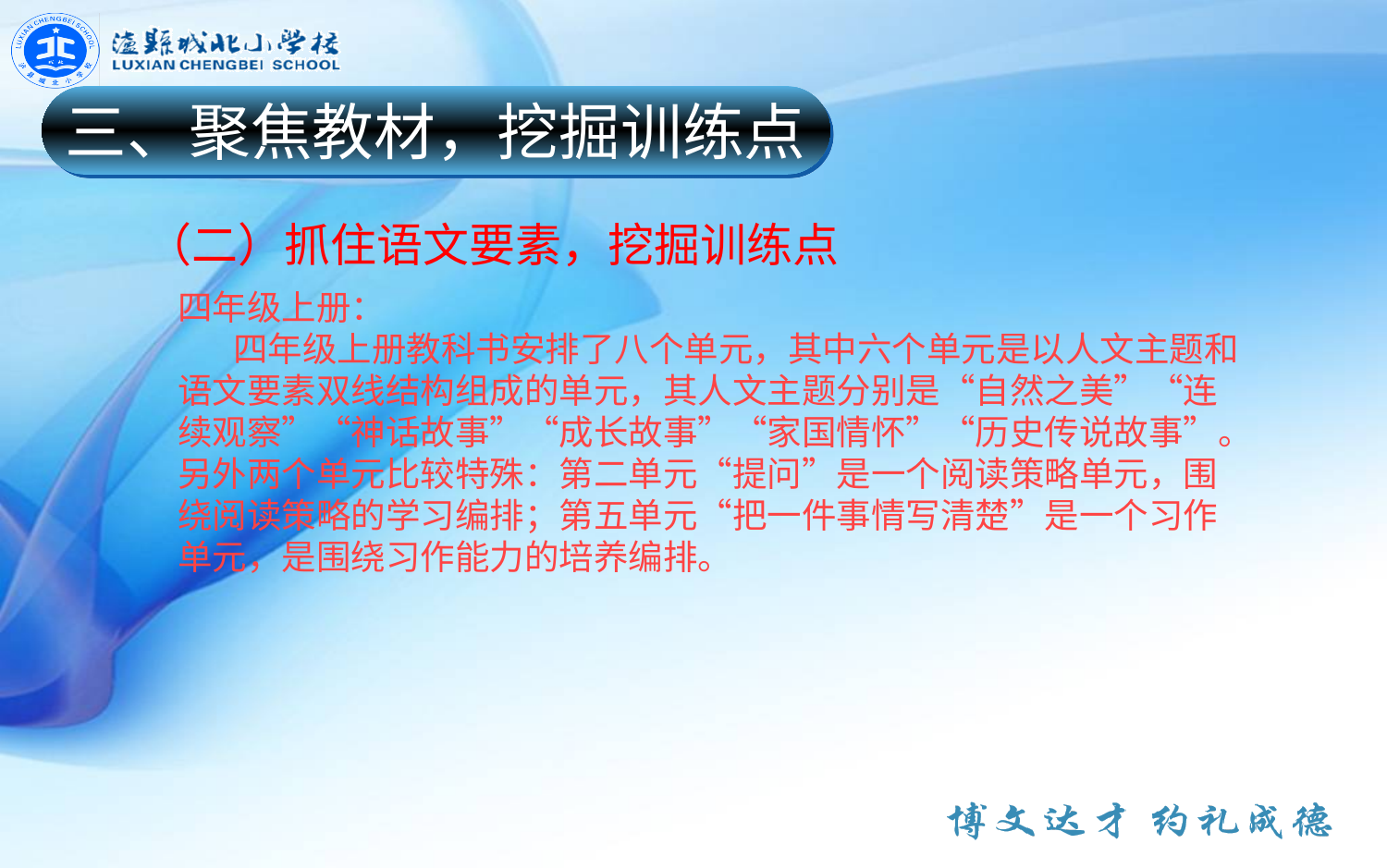

三、聚焦教材，挖掘训练点
     （二）抓住语文要素，挖掘训练点

四年级上册：
      四年级上册教科书安排了八个单元，其中六个单元是以人文主题和语文要素双线结构组成的单元，其人文主题分别是“自然之美”“连续观察”“神话故事”“成长故事”“家国情怀”“历史传说故事”。另外两个单元比较特殊：第二单元“提问”是一个阅读策略单元，围绕阅读策略的学习编排；第五单元“把一件事情写清楚”是一个习作单元，是围绕习作能力的培养编排。